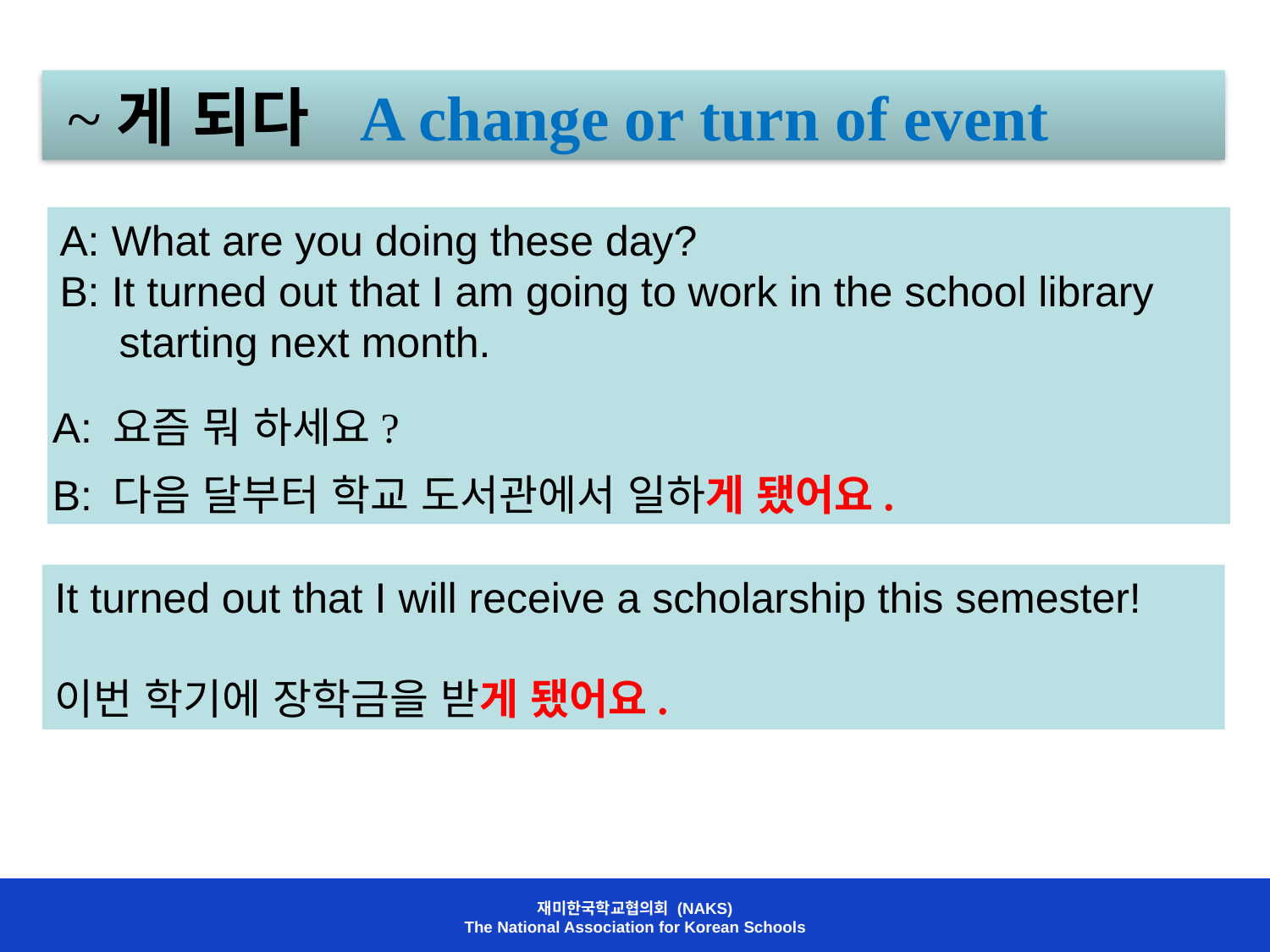

~게 되다  A change or turn of event
A: What are you doing these day?
B: It turned out that I am going to work in the school library
     starting next month.

A: 요즘 뭐 하세요?
B: 다음 달부터 학교 도서관에서 일하게 됐어요.
It turned out that I will receive a scholarship this semester!

이번 학기에 장학금을 받게 됐어요.
재미한국학교협의회 (NAKS)
The National Association for Korean Schools